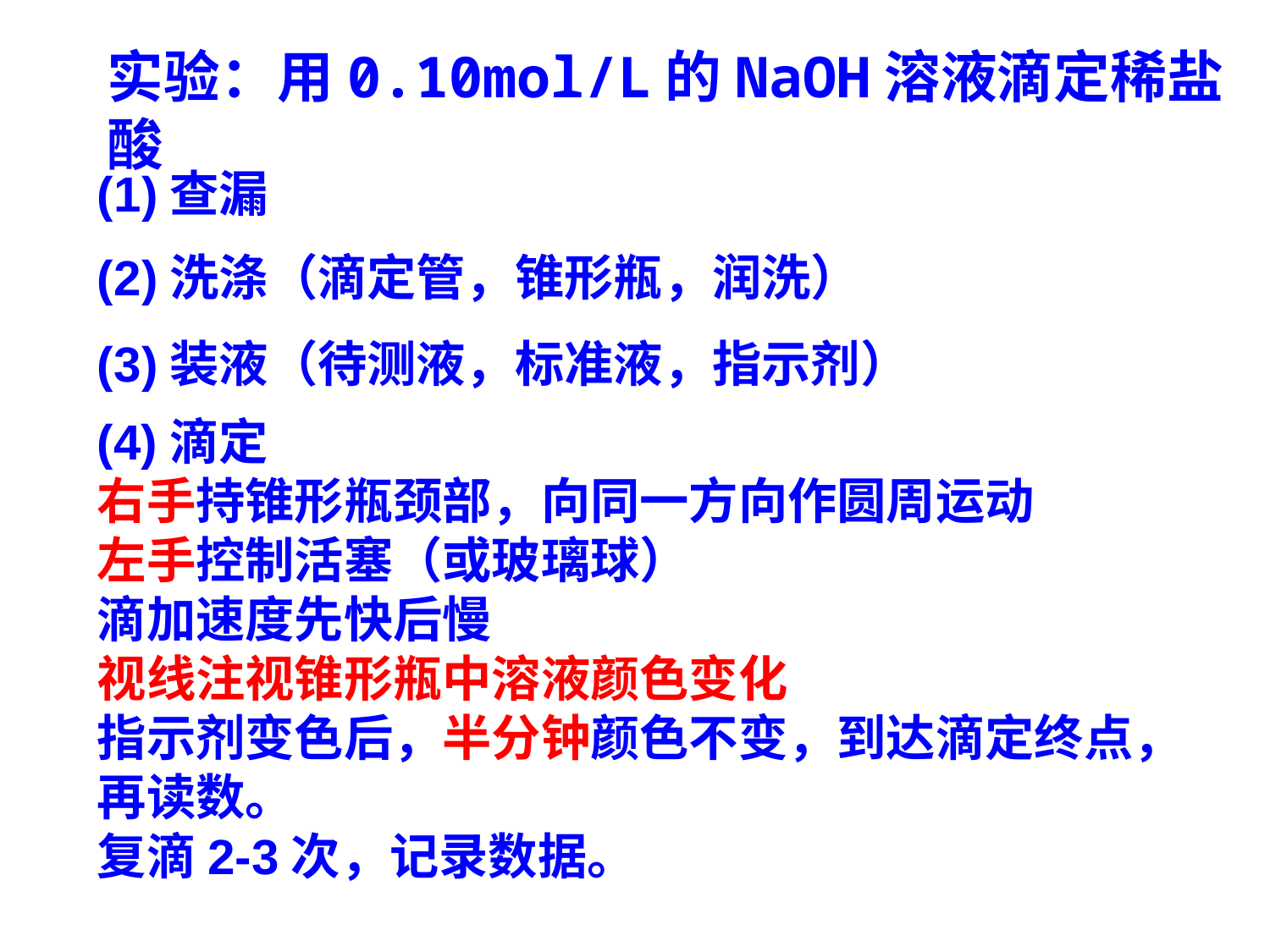

实验：用0.10mol/L的NaOH溶液滴定稀盐酸
(1)查漏
(2)洗涤（滴定管，锥形瓶，润洗）
(3)装液（待测液，标准液，指示剂）
(4)滴定
右手持锥形瓶颈部，向同一方向作圆周运动
左手控制活塞（或玻璃球）
滴加速度先快后慢
视线注视锥形瓶中溶液颜色变化
指示剂变色后，半分钟颜色不变，到达滴定终点，
再读数。
复滴2-3次，记录数据。